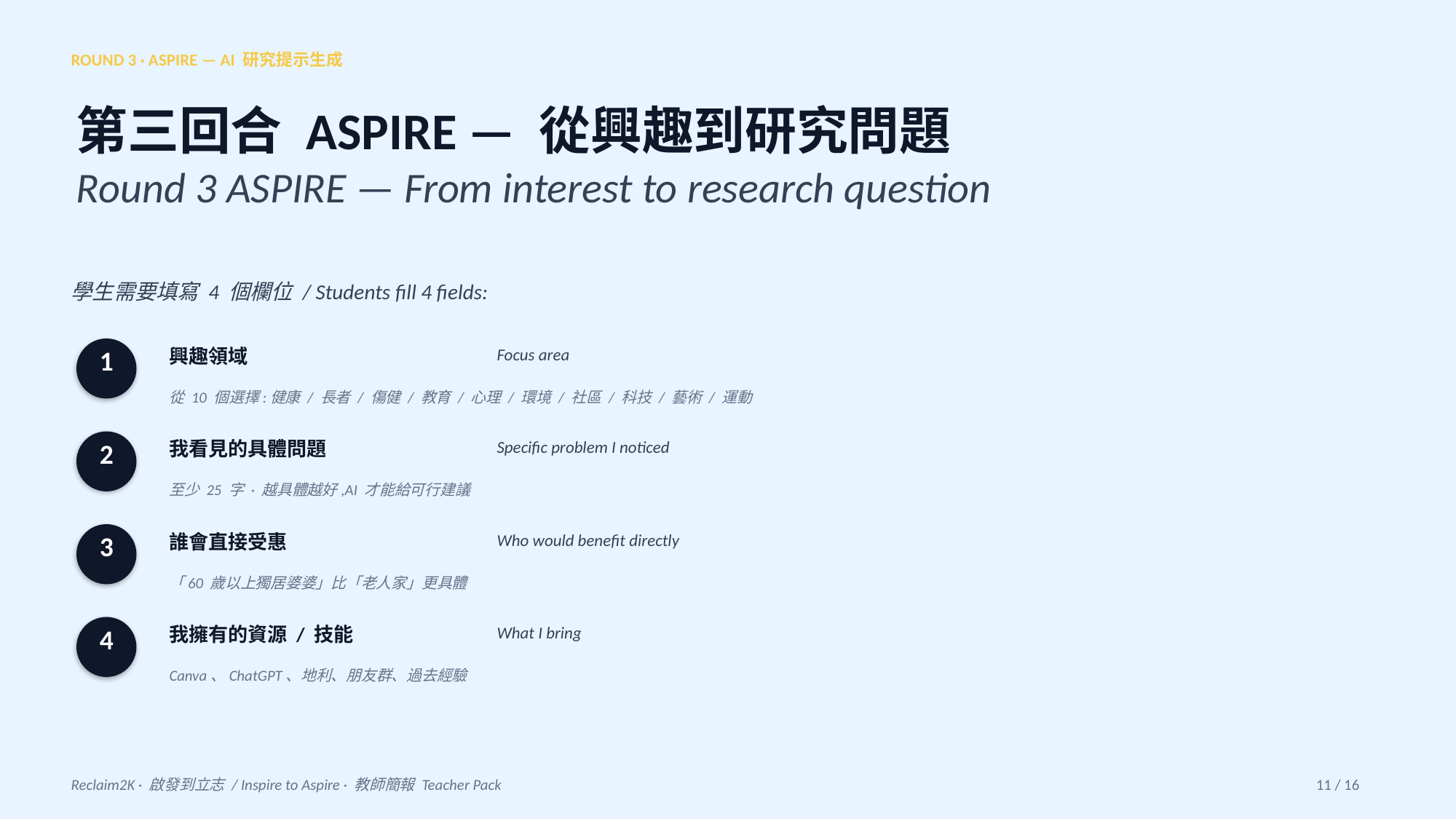

ROUND 3 · ASPIRE — AI 研究提示生成
第三回合 ASPIRE — 從興趣到研究問題
Round 3 ASPIRE — From interest to research question
學生需要填寫 4 個欄位 / Students fill 4 fields:

1
興趣領域
Focus area
從 10 個選擇:健康 / 長者 / 傷健 / 教育 / 心理 / 環境 / 社區 / 科技 / 藝術 / 運動

2
我看見的具體問題
Specific problem I noticed
至少 25 字 · 越具體越好,AI 才能給可行建議

3
誰會直接受惠
Who would benefit directly
「60 歲以上獨居婆婆」比「老人家」更具體

4
我擁有的資源 / 技能
What I bring
Canva、ChatGPT、地利、朋友群、過去經驗
Reclaim2K · 啟發到立志 / Inspire to Aspire · 教師簡報 Teacher Pack
11 / 16